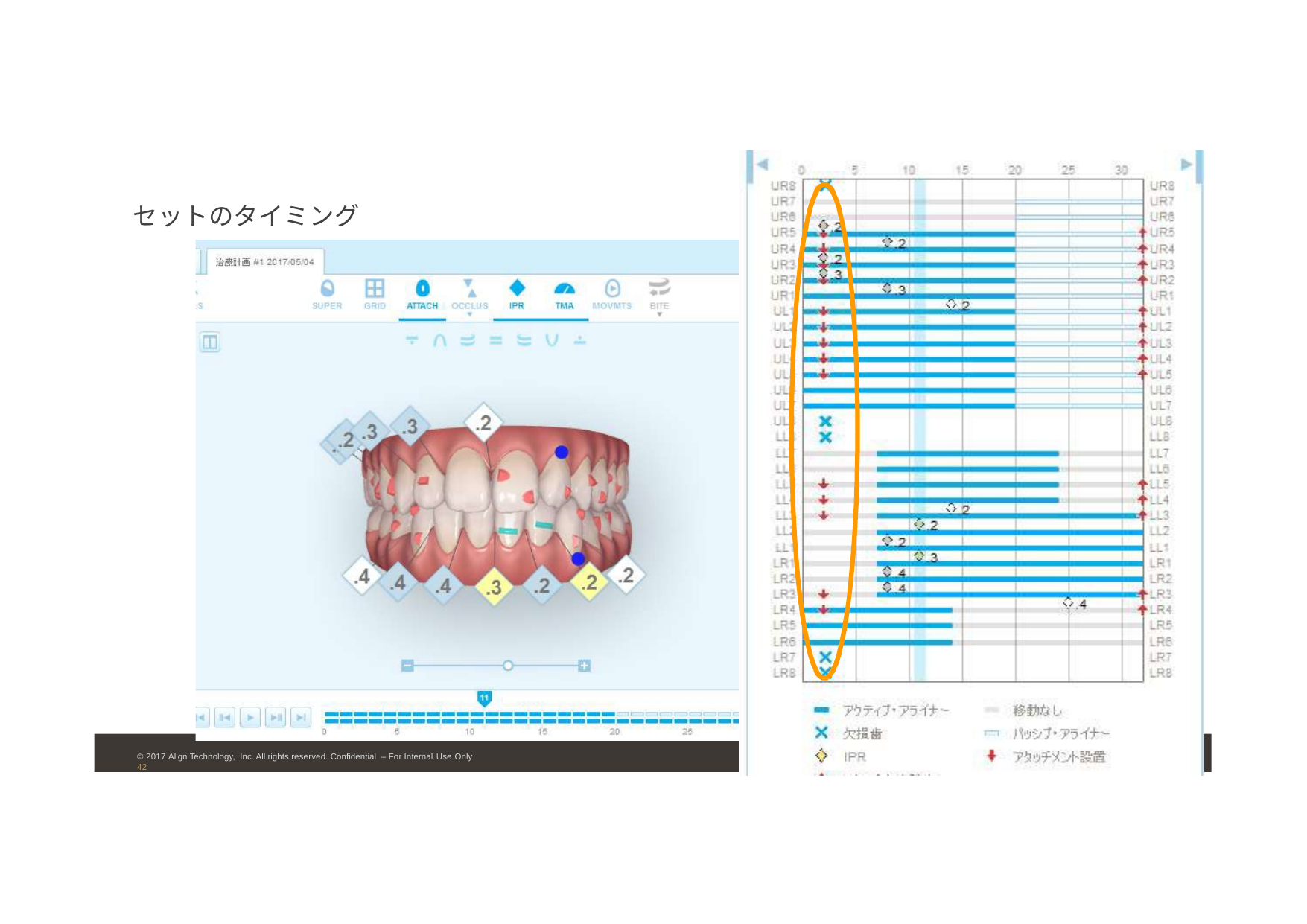

セットのタイミング

© 2017 Align Technology,  Inc. All rights reserved. Confidential  – For Internal Use Only	©  2017 Align  Technology, Inc.  All rights reserved.	42